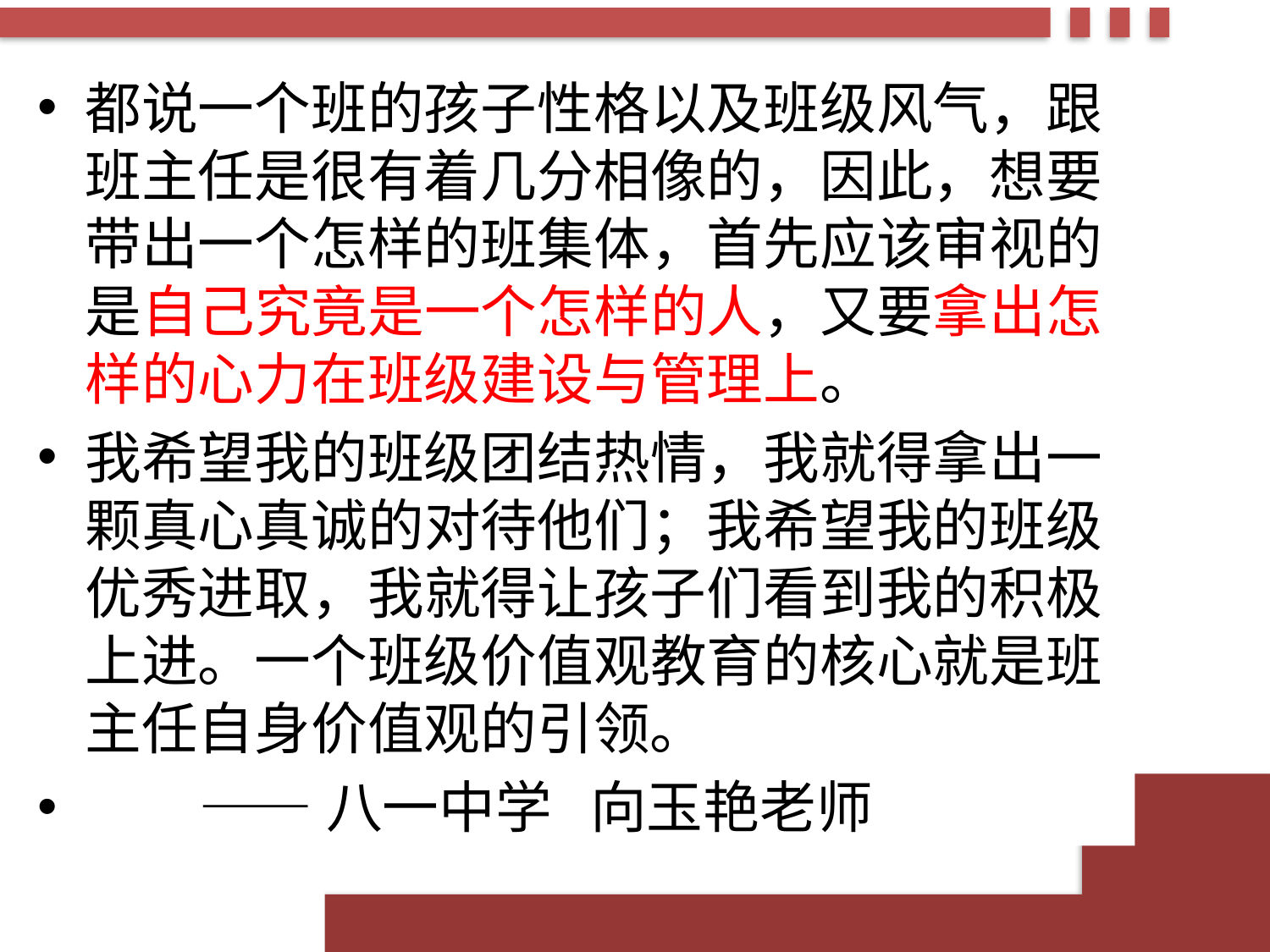

都说一个班的孩子性格以及班级风气，跟班主任是很有着几分相像的，因此，想要带出一个怎样的班集体，首先应该审视的是自己究竟是一个怎样的人，又要拿出怎样的心力在班级建设与管理上。
我希望我的班级团结热情，我就得拿出一颗真心真诚的对待他们；我希望我的班级优秀进取，我就得让孩子们看到我的积极上进。一个班级价值观教育的核心就是班主任自身价值观的引领。
         ——八一中学   向玉艳老师